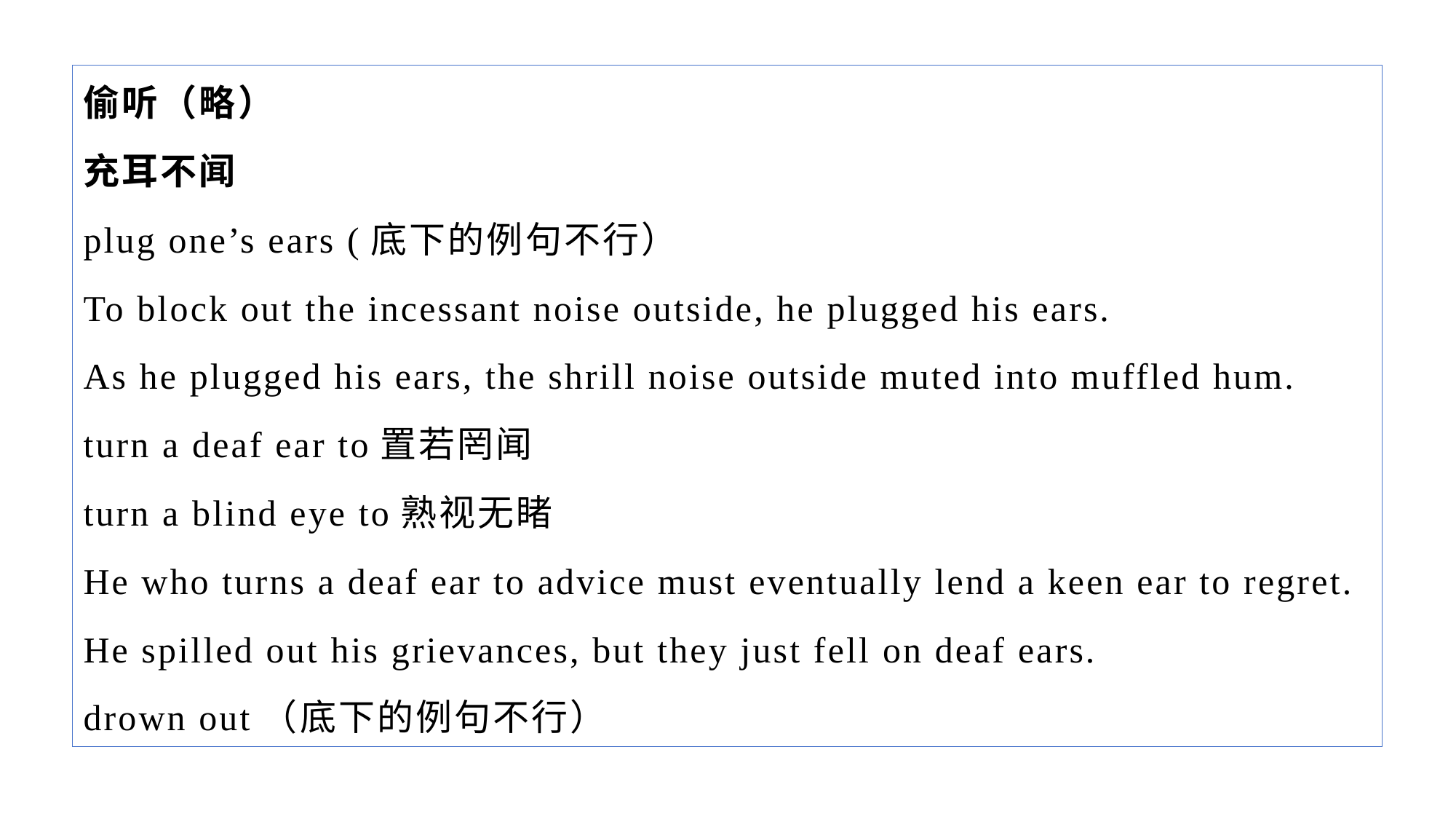

偷听（略）
充耳不闻
plug one’s ears (底下的例句不行）
To block out the incessant noise outside, he plugged his ears.
As he plugged his ears, the shrill noise outside muted into muffled hum.
turn a deaf ear to置若罔闻
turn a blind eye to熟视无睹
He who turns a deaf ear to advice must eventually lend a keen ear to regret.
He spilled out his grievances, but they just fell on deaf ears.
drown out（底下的例句不行）